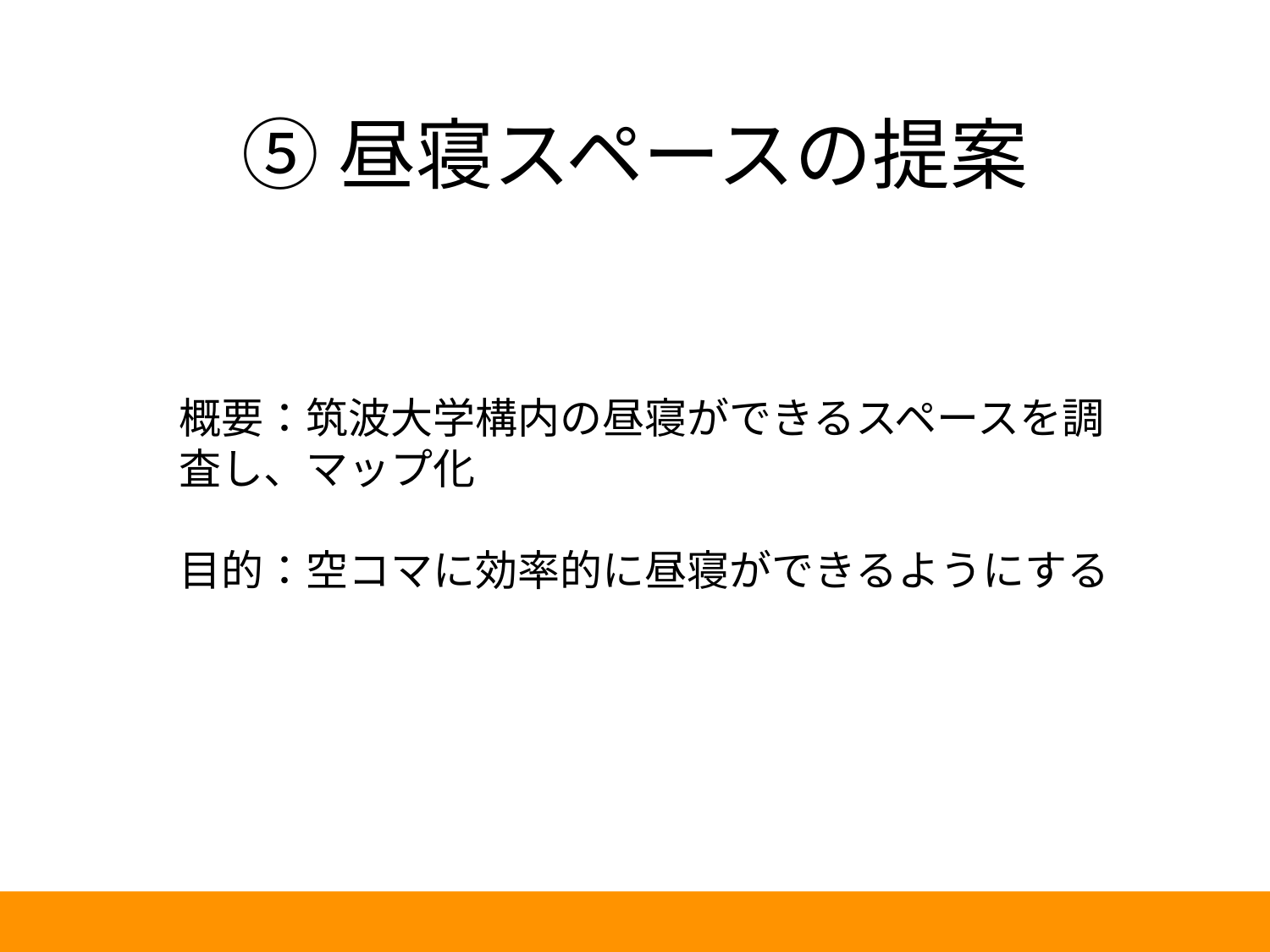

# ⑤昼寝スペースの提案
概要：筑波大学構内の昼寝ができるスペースを調査し、マップ化

目的：空コマに効率的に昼寝ができるようにする

56